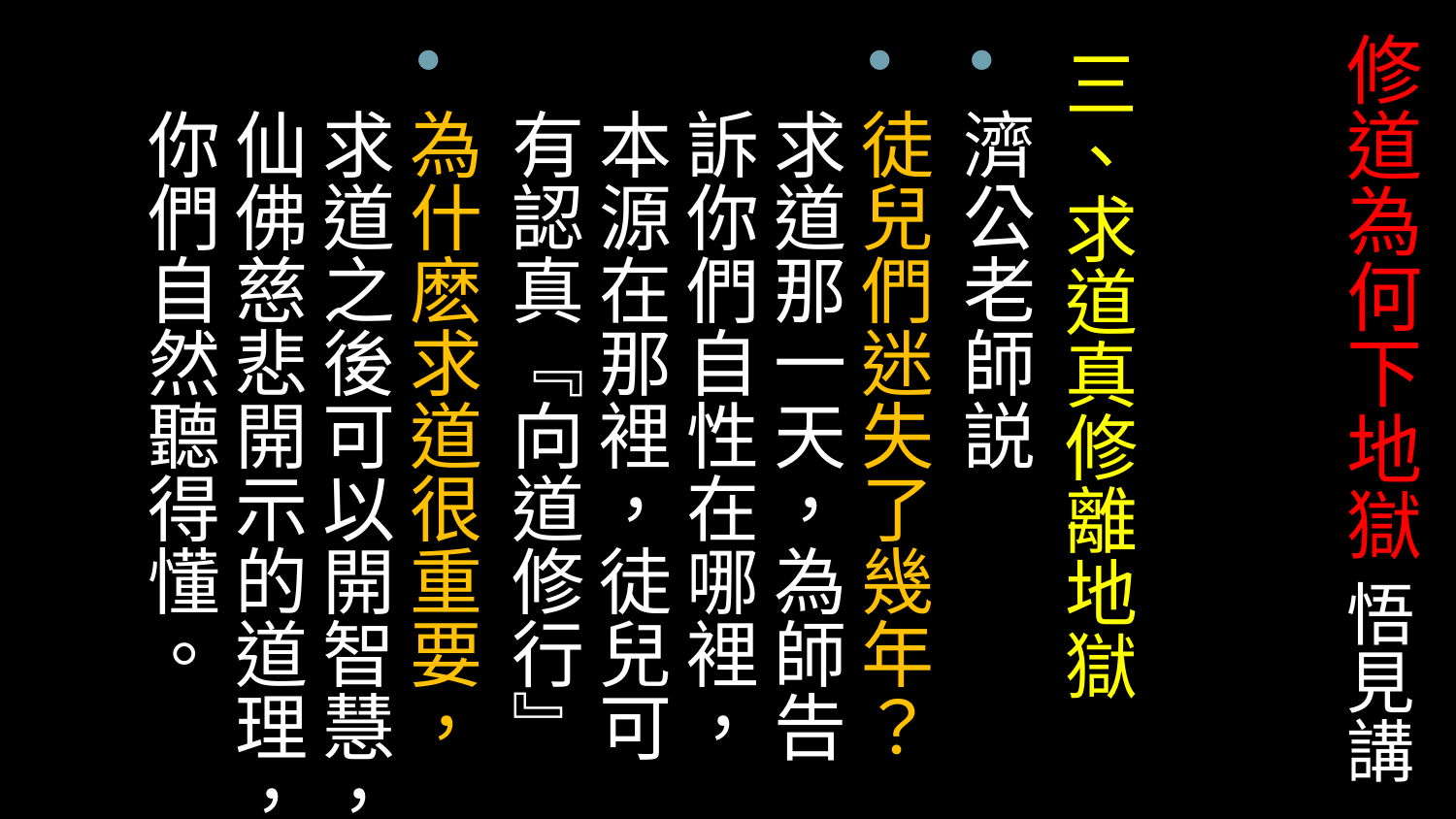

# 修道為何下地獄 悟見講
三、求道真修離地獄
濟公老師説
徒兒們迷失了幾年？求道那一天，為師告訴你們自性在哪裡，本源在那裡，徒兒可有認真『向道修行』
為什麽求道很重要，求道之後可以開智慧，仙佛慈悲開示的道理，你們自然聽得懂。